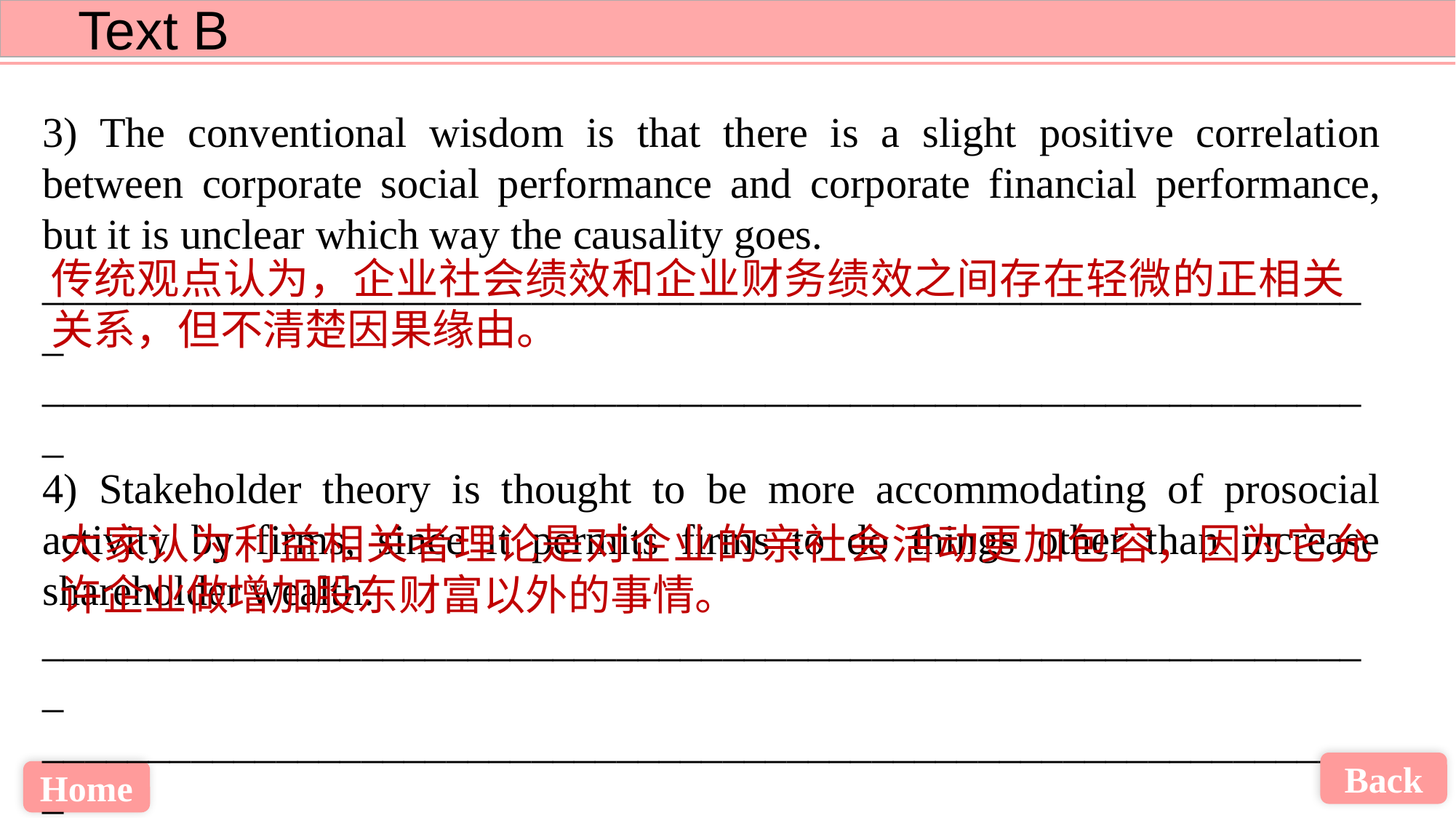

3) The conventional wisdom is that there is a slight positive correlation between corporate social performance and corporate financial performance, but it is unclear which way the causality goes.
_______________________________________________________________
_______________________________________________________________
4) Stakeholder theory is thought to be more accommodating of prosocial activity by firms, since it permits firms to do things other than increase shareholder wealth.
_______________________________________________________________
_______________________________________________________________
传统观点认为，企业社会绩效和企业财务绩效之间存在轻微的正相关关系，但不清楚因果缘由。
大家认为利益相关者理论是对企业的亲社会活动更加包容，因为它允许企业做增加股东财富以外的事情。
Back